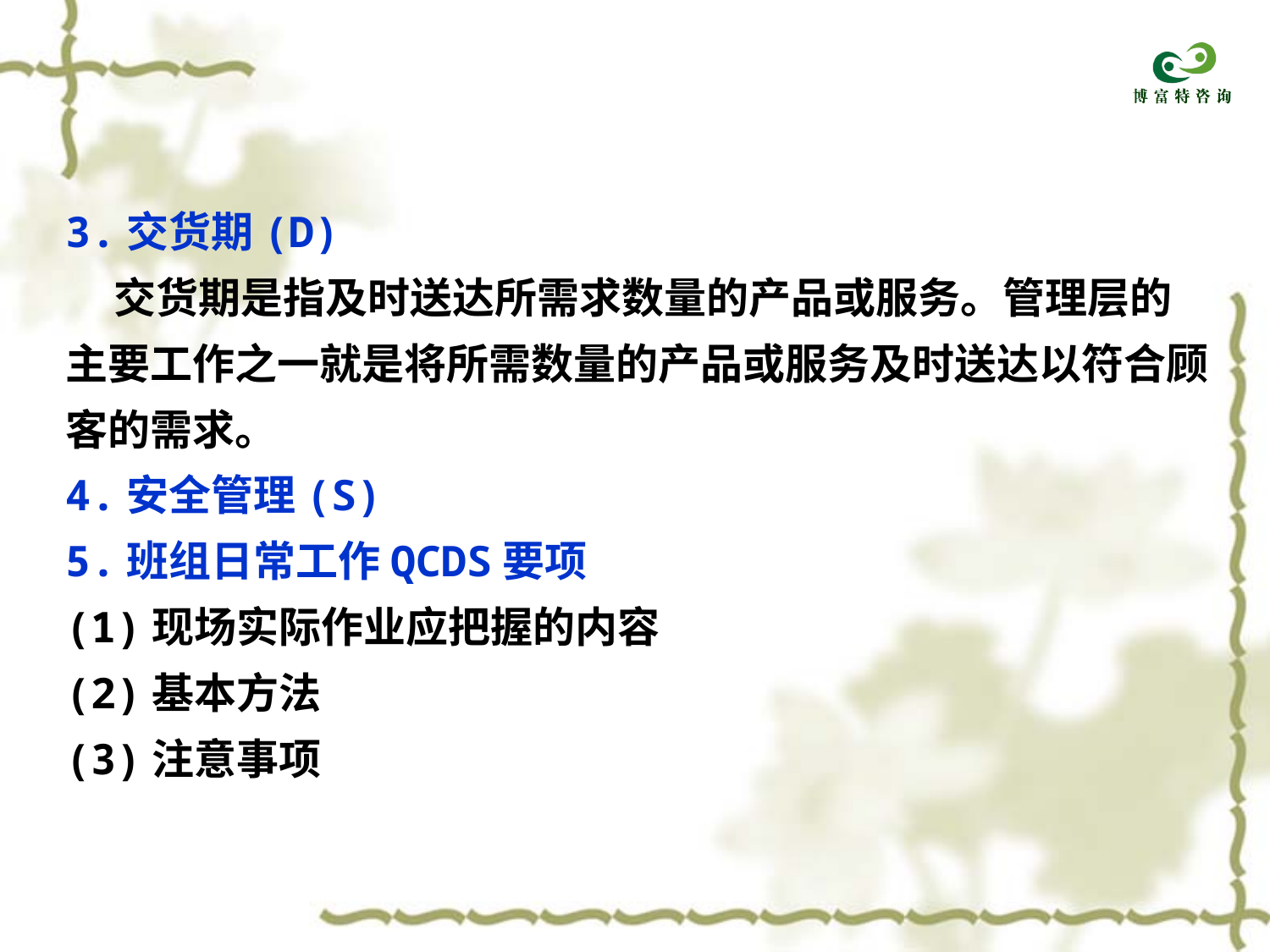

3.交货期(D)
    交货期是指及时送达所需求数量的产品或服务。管理层的
主要工作之一就是将所需数量的产品或服务及时送达以符合顾
客的需求。
4.安全管理(S)
5.班组日常工作QCDS要项
(1)现场实际作业应把握的内容
(2)基本方法
(3)注意事项